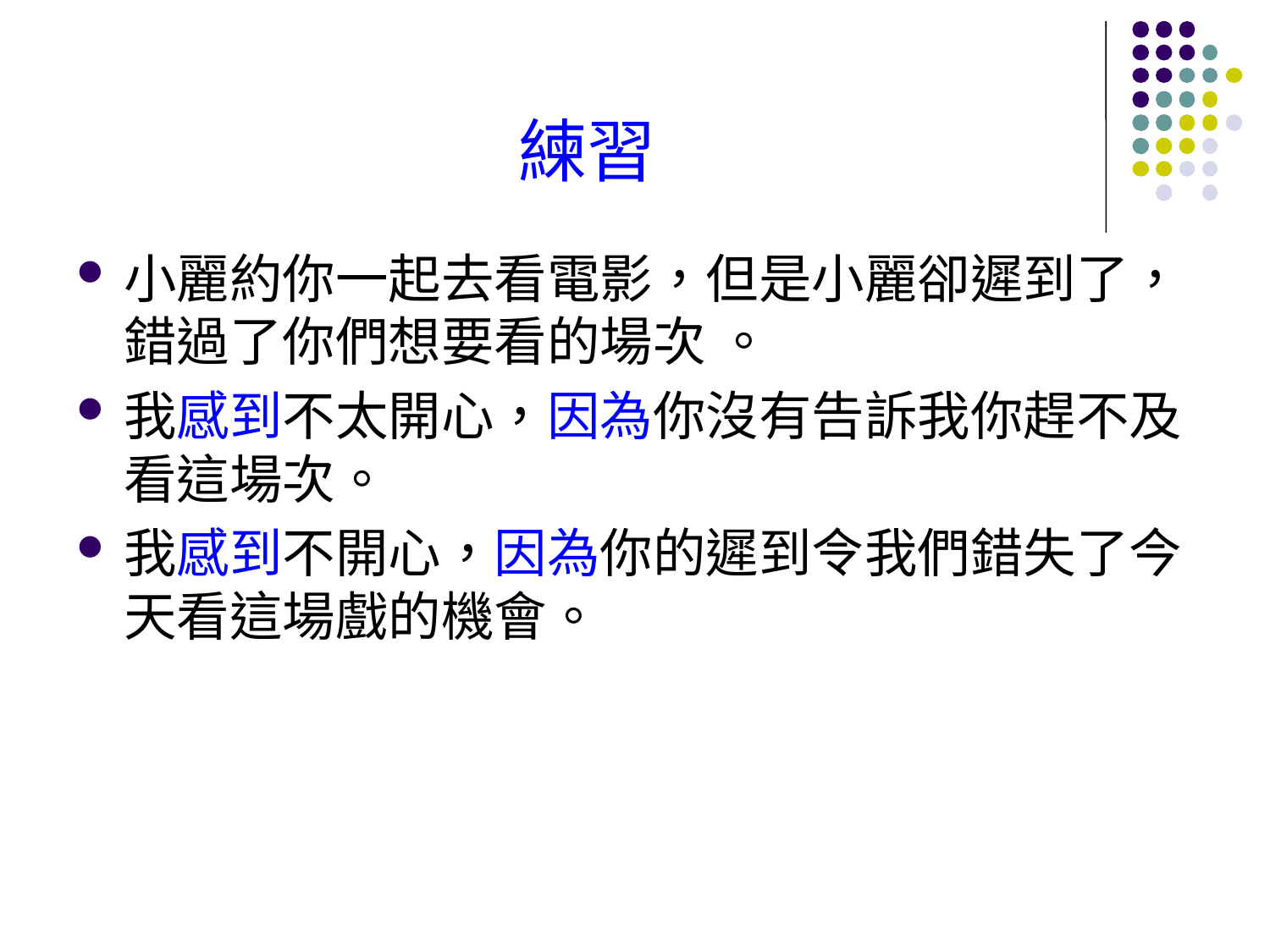

# 練習
小麗約你一起去看電影，但是小麗卻遲到了，錯過了你們想要看的場次 。
我感到不太開心，因為你沒有告訴我你趕不及看這場次。
我感到不開心，因為你的遲到令我們錯失了今天看這場戲的機會。